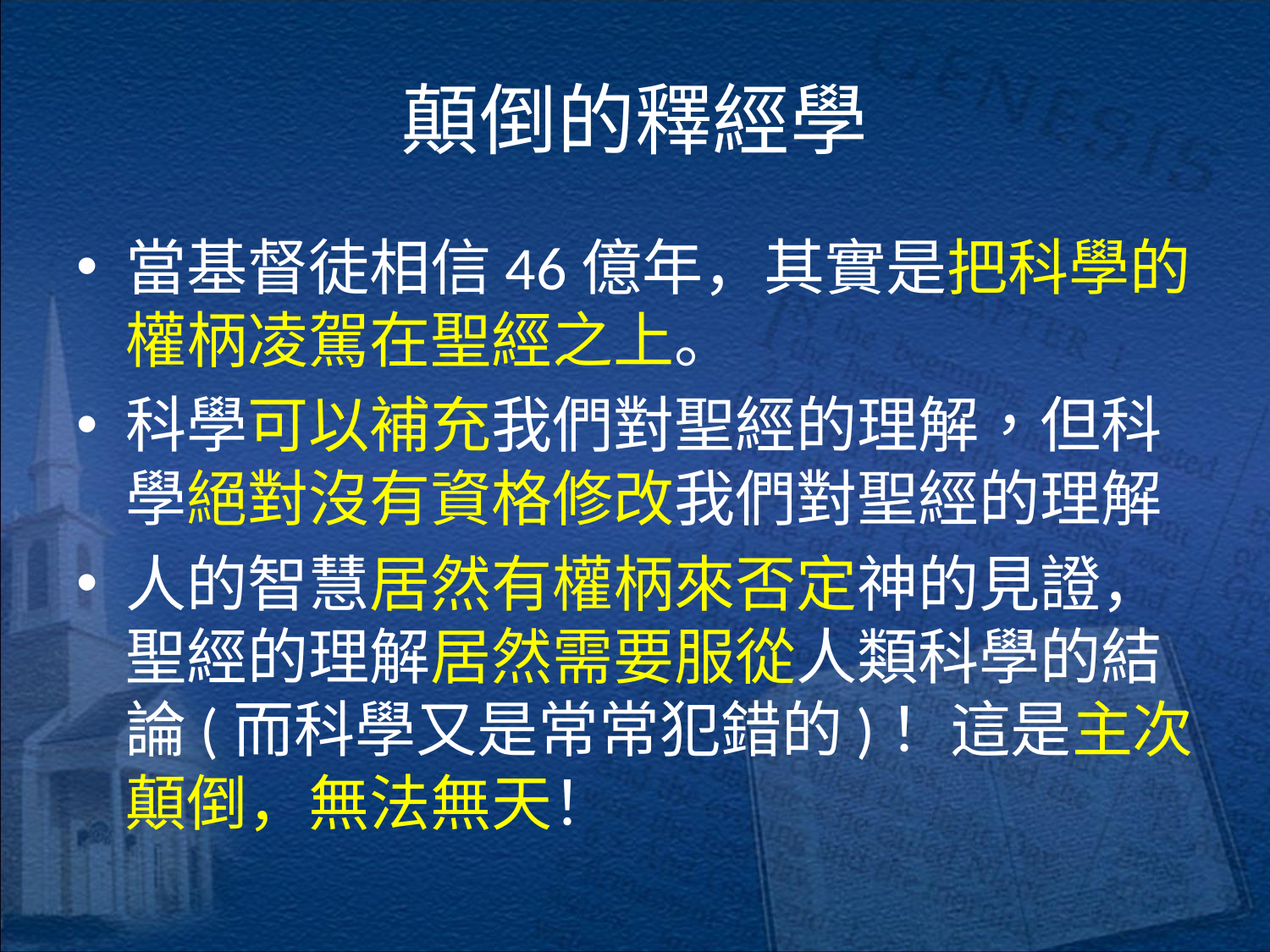

# 顛倒的釋經學
當基督徒相信46億年，其實是把科學的權柄凌駕在聖經之上。
科學可以補充我們對聖經的理解，但科學絕對沒有資格修改我們對聖經的理解
人的智慧居然有權柄來否定神的見證，聖經的理解居然需要服從人類科學的結論(而科學又是常常犯錯的)！這是主次顛倒，無法無天！